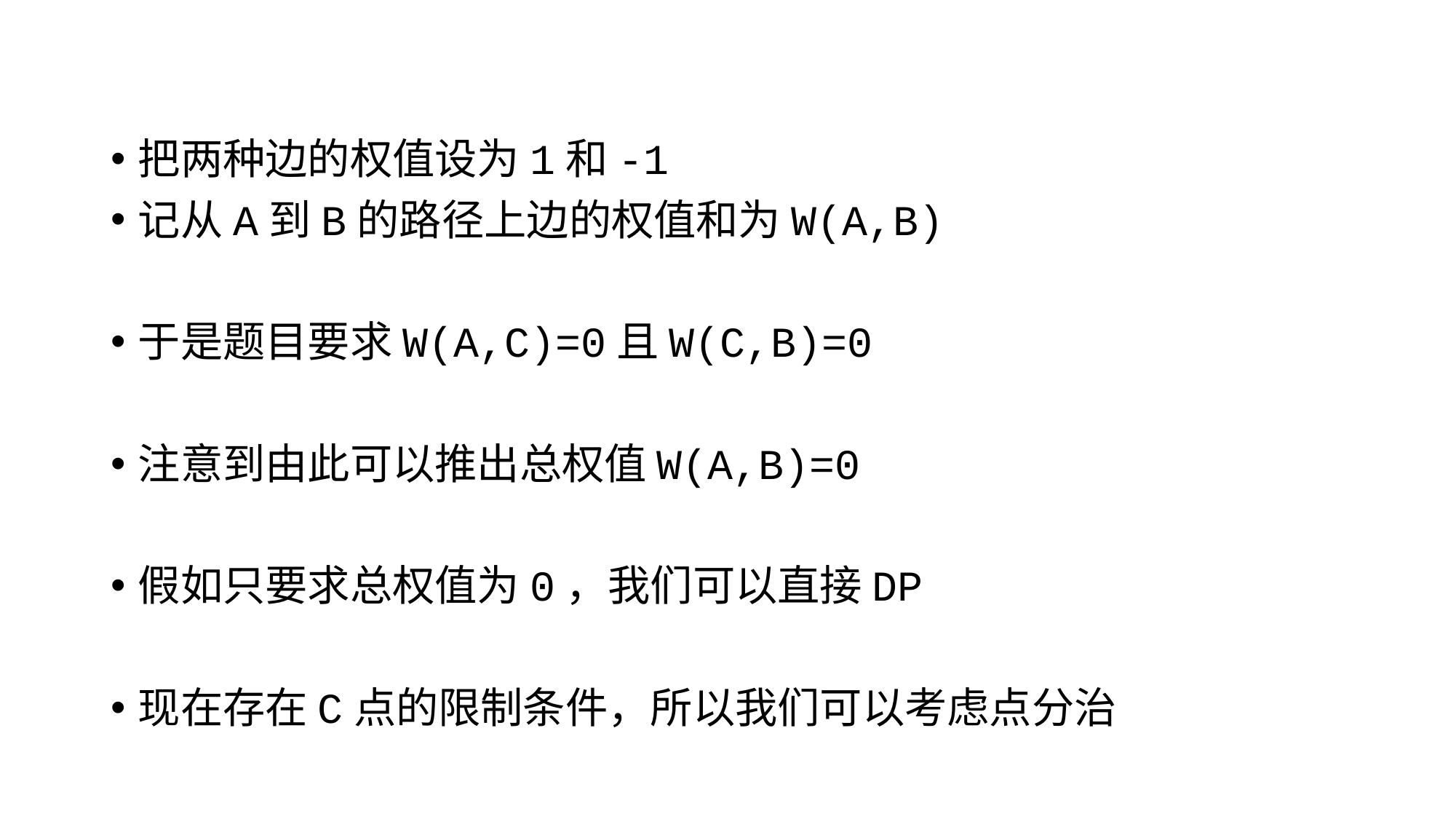

把两种边的权值设为1和-1
记从A到B的路径上边的权值和为W(A,B)

于是题目要求W(A,C)=0且W(C,B)=0

注意到由此可以推出总权值W(A,B)=0

假如只要求总权值为0，我们可以直接DP

现在存在C点的限制条件，所以我们可以考虑点分治